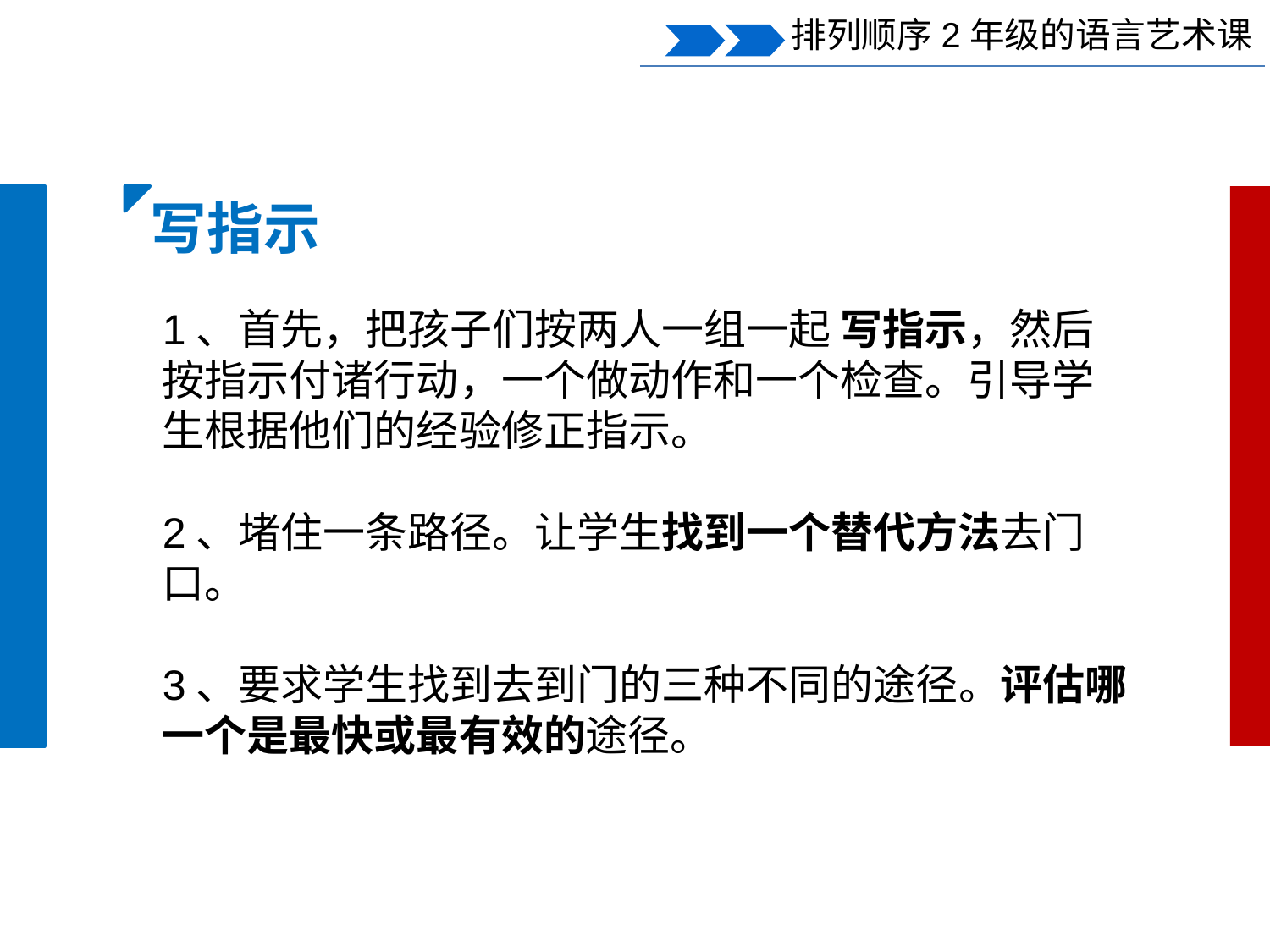

排列顺序2年级的语言艺术课

写指示
1、首先，把孩子们按两人一组一起 写指示，然后按指示付诸行动，一个做动作和一个检查。引导学生根据他们的经验修正指示。

2、堵住一条路径。让学生找到一个替代方法去门口。

3、要求学生找到去到门的三种不同的途径。评估哪一个是最快或最有效的途径。